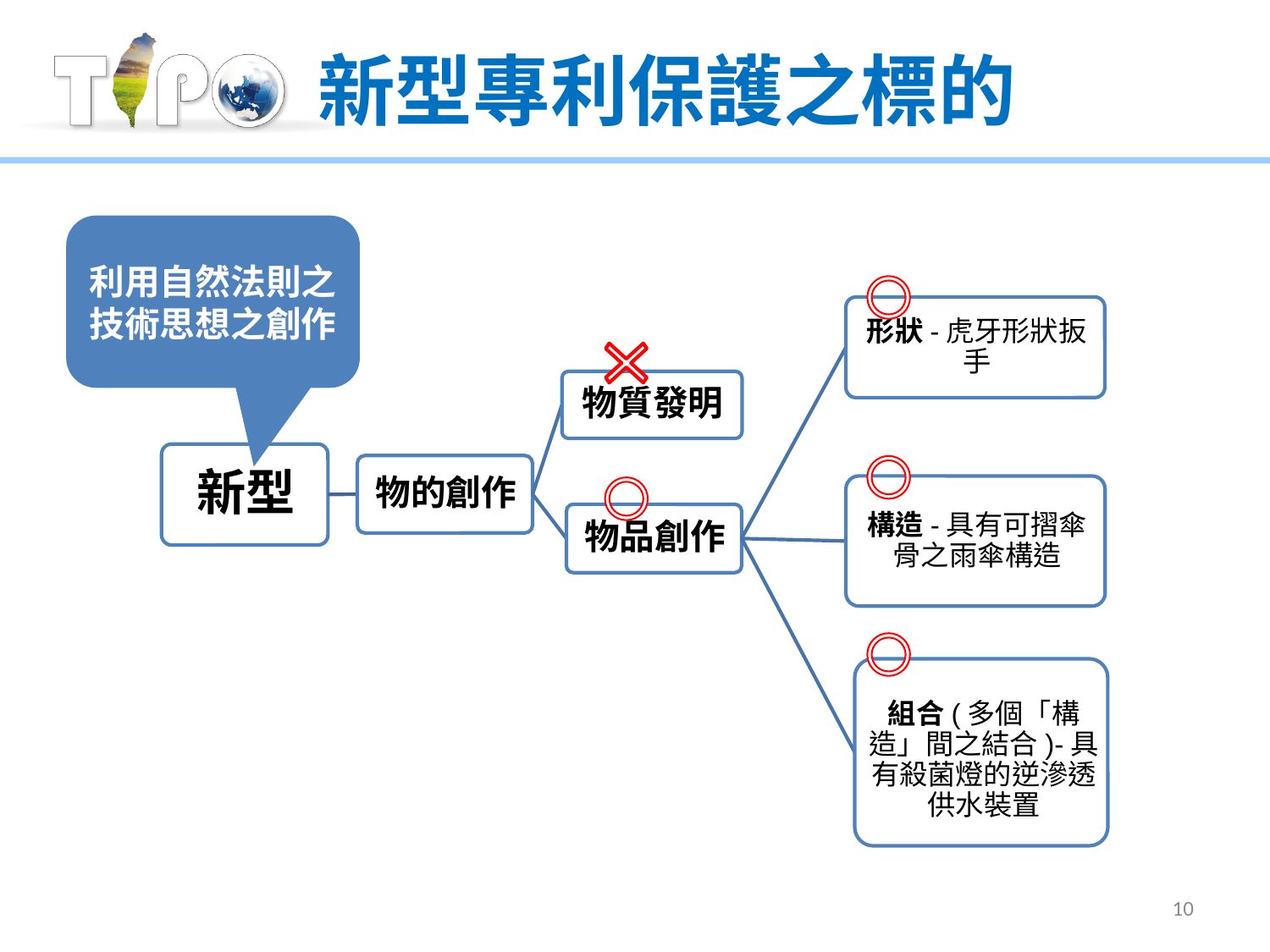

# 新型專利保護之標的
利用自然法則之技術思想之創作

新型

物的創作

物質發明

物品創作

構造-具有可摺傘骨之雨傘構造

形狀-虎牙形狀扳手

組合(多個「構造」間之結合)-具有殺菌燈的逆滲透供水裝置

10